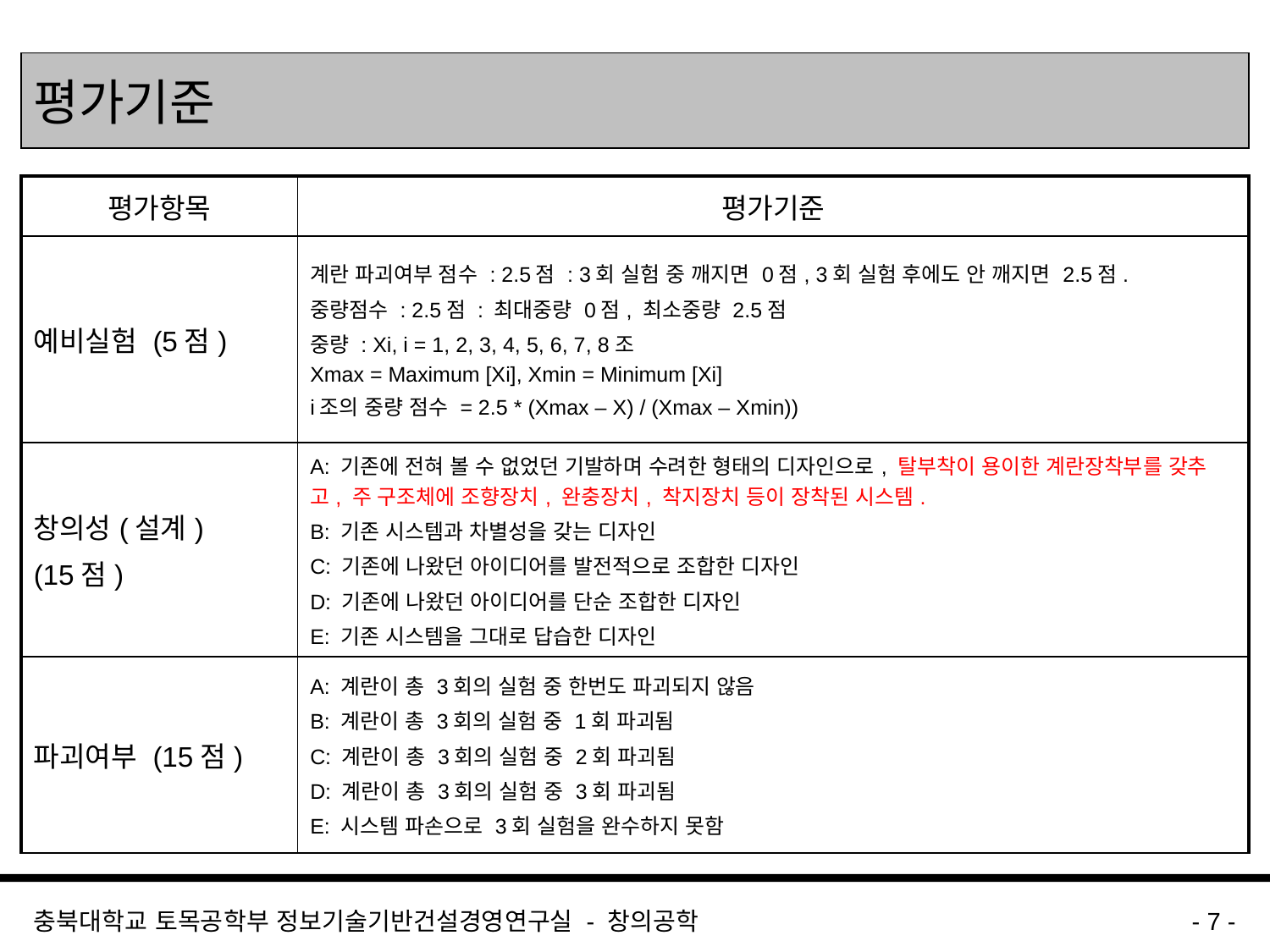

# 평가기준
| 평가항목 | 평가기준 |
| --- | --- |
| 예비실험 (5점) | 계란 파괴여부 점수 : 2.5점 : 3회 실험 중 깨지면 0점, 3회 실험 후에도 안 깨지면 2.5점. 중량점수 : 2.5점 : 최대중량 0점, 최소중량 2.5점 중량 : Xi, i = 1, 2, 3, 4, 5, 6, 7, 8조 Xmax = Maximum [Xi], Xmin = Minimum [Xi] i조의 중량 점수 = 2.5 \* (Xmax – X) / (Xmax – Xmin)) |
| 창의성(설계) (15점) | A: 기존에 전혀 볼 수 없었던 기발하며 수려한 형태의 디자인으로, 탈부착이 용이한 계란장착부를 갖추고, 주 구조체에 조향장치, 완충장치, 착지장치 등이 장착된 시스템. B: 기존 시스템과 차별성을 갖는 디자인 C: 기존에 나왔던 아이디어를 발전적으로 조합한 디자인 D: 기존에 나왔던 아이디어를 단순 조합한 디자인 E: 기존 시스템을 그대로 답습한 디자인 |
| 파괴여부 (15점) | A: 계란이 총 3회의 실험 중 한번도 파괴되지 않음 B: 계란이 총 3회의 실험 중 1회 파괴됨 C: 계란이 총 3회의 실험 중 2회 파괴됨 D: 계란이 총 3회의 실험 중 3회 파괴됨 E: 시스템 파손으로 3회 실험을 완수하지 못함 |
충북대학교 토목공학부 정보기술기반건설경영연구실 - 창의공학
- 7 -